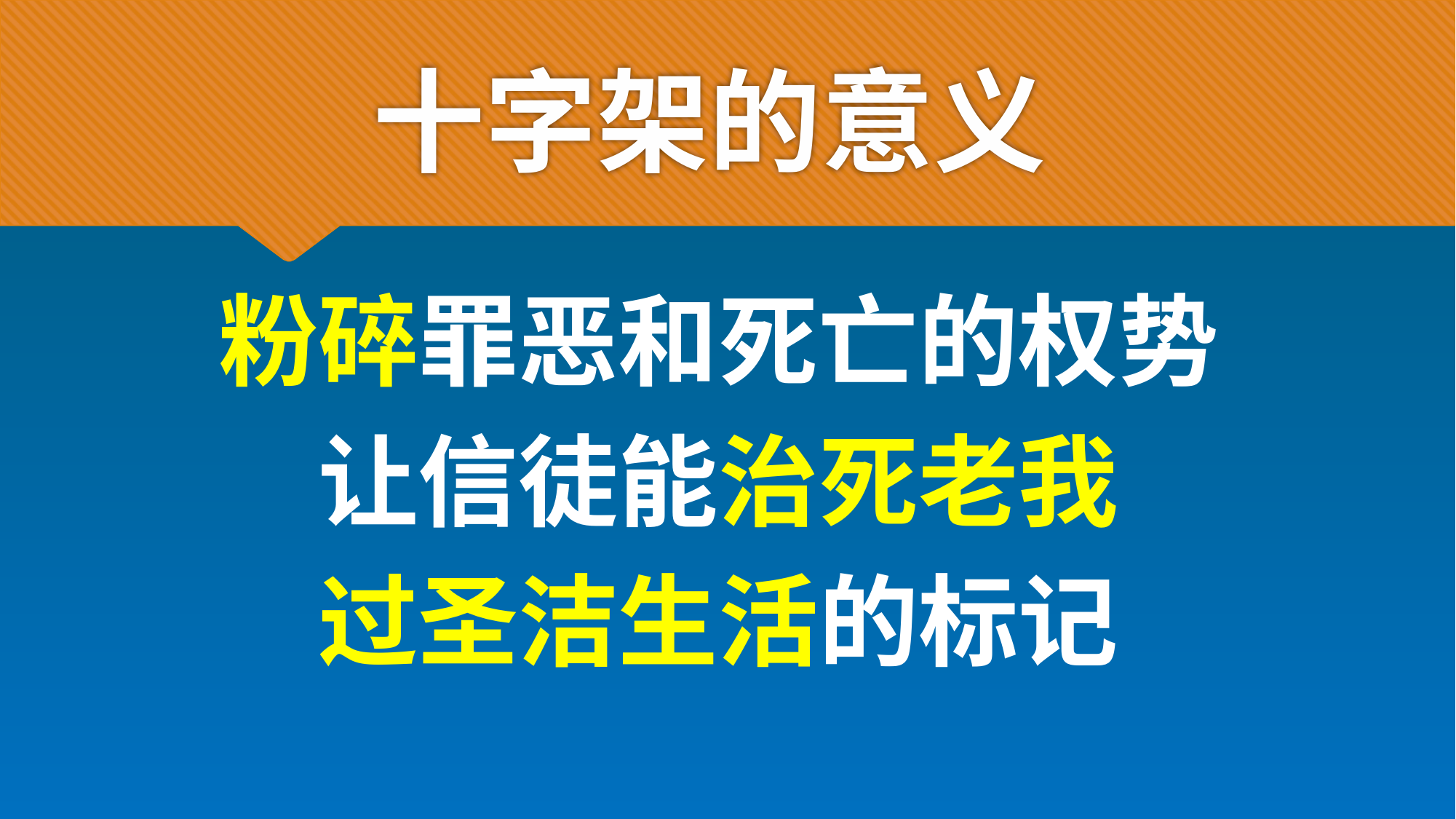

# 十字架的意义
粉碎罪恶和死亡的权势
让信徒能治死老我
过圣洁生活的标记